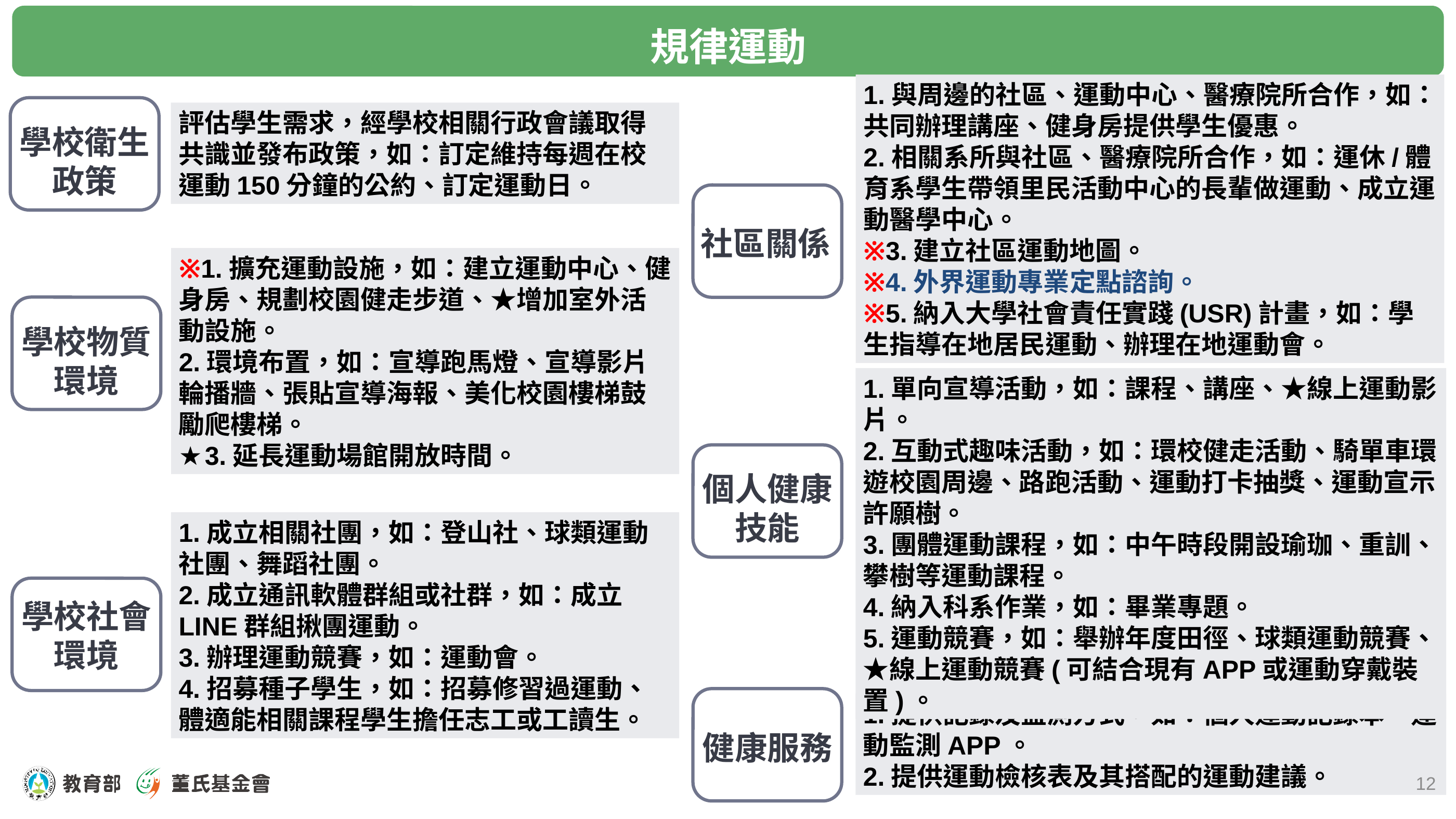

規律運動
1.與周邊的社區、運動中心、醫療院所合作，如：共同辦理講座、健身房提供學生優惠。
2.相關系所與社區、醫療院所合作，如：運休/體育系學生帶領里民活動中心的長輩做運動、成立運動醫學中心。
※3.建立社區運動地圖。
※4.外界運動專業定點諮詢。
※5.納入大學社會責任實踐(USR)計畫，如：學生指導在地居民運動、辦理在地運動會。

學校衛生政策
評估學生需求，經學校相關行政會議取得共識並發布政策，如：訂定維持每週在校運動150分鐘的公約、訂定運動日。

社區關係
※1.擴充運動設施，如：建立運動中心、健身房、規劃校園健走步道、★增加室外活動設施。
2.環境布置，如：宣導跑馬燈、宣導影片輪播牆、張貼宣導海報、美化校園樓梯鼓勵爬樓梯。
★3.延長運動場館開放時間。

學校物質環境
1.單向宣導活動，如：課程、講座、★線上運動影片。
2.互動式趣味活動，如：環校健走活動、騎單車環遊校園周邊、路跑活動、運動打卡抽獎、運動宣示許願樹。
3.團體運動課程，如：中午時段開設瑜珈、重訓、攀樹等運動課程。
4.納入科系作業，如：畢業專題。
5.運動競賽，如：舉辦年度田徑、球類運動競賽、★線上運動競賽(可結合現有APP或運動穿戴裝置)。

個人健康技能
1.成立相關社團，如：登山社、球類運動社團、舞蹈社團。
2.成立通訊軟體群組或社群，如：成立LINE群組揪團運動。
3.辦理運動競賽，如：運動會。
4.招募種子學生，如：招募修習過運動、體適能相關課程學生擔任志工或工讀生。

學校社會環境

健康服務
1.提供記錄及監測方式，如：個人運動記錄本、運動監測APP。
2.提供運動檢核表及其搭配的運動建議。
12